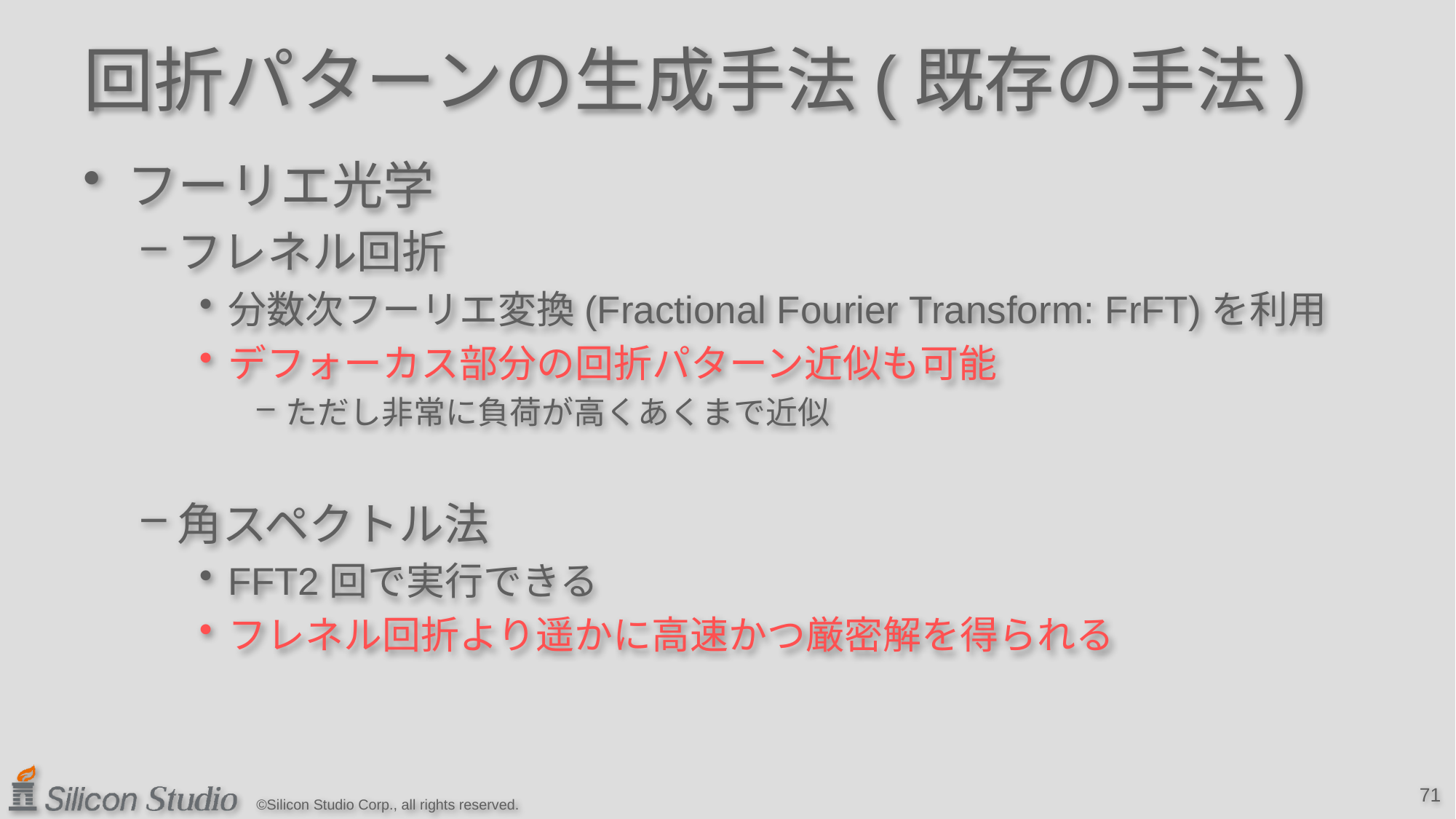

# 回折パターンの生成手法(既存の手法)
フーリエ光学
フレネル回折
分数次フーリエ変換(Fractional Fourier Transform: FrFT)を利用
デフォーカス部分の回折パターン近似も可能
ただし非常に負荷が高くあくまで近似

角スペクトル法
FFT2回で実行できる
フレネル回折より遥かに高速かつ厳密解を得られる